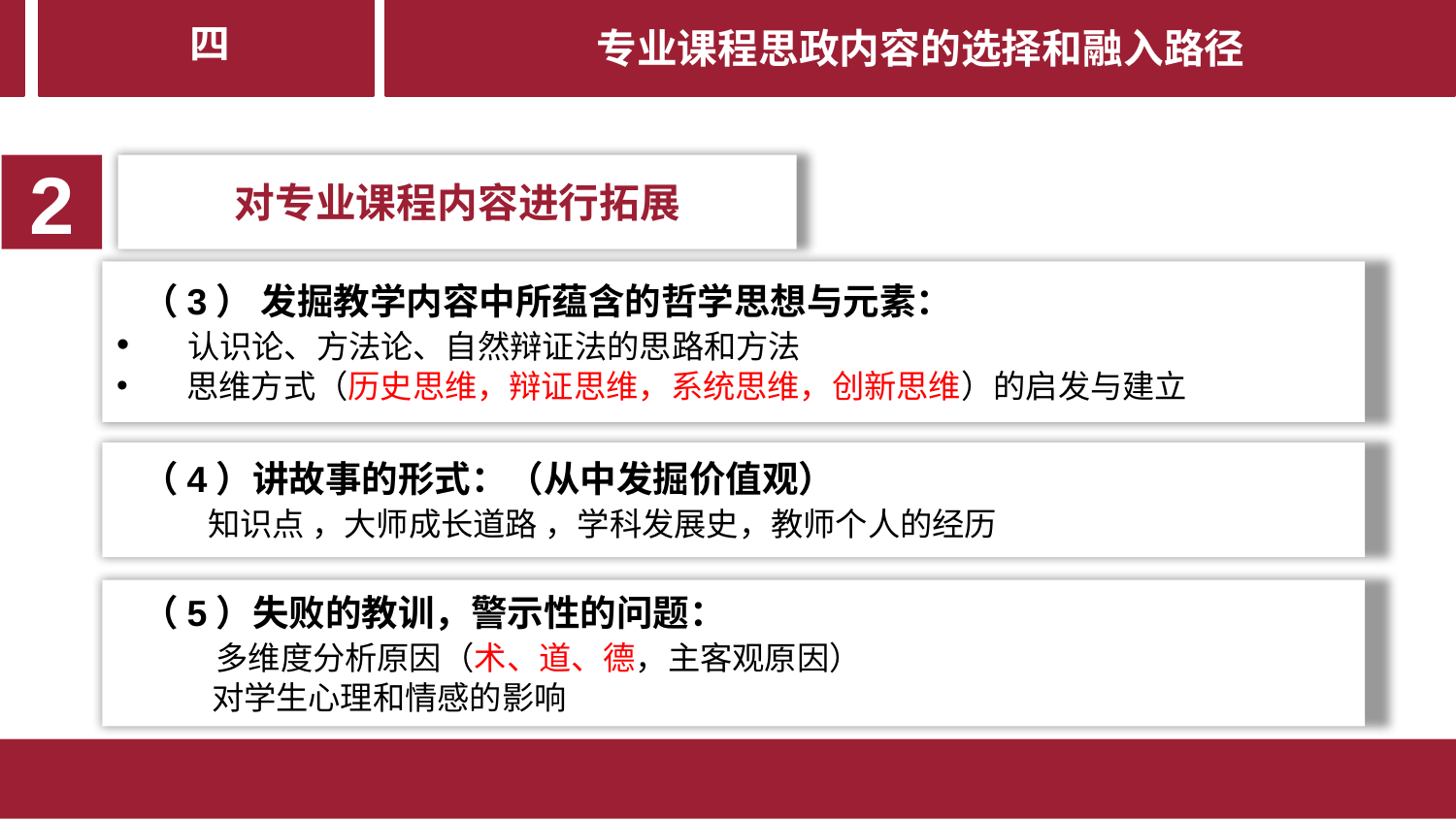

专业课程思政内容的选择和融入路径
第四部分
四
2
对专业课程内容进行拓展
  （3） 发掘教学内容中所蕴含的哲学思想与元素：
      认识论、方法论、自然辩证法的思路和方法
       思维方式（历史思维，辩证思维，系统思维，创新思维）的启发与建立
  （4）讲故事的形式：（从中发掘价值观）
          知识点 ，大师成长道路 ，学科发展史，教师个人的经历
  （5）失败的教训，警示性的问题：
           多维度分析原因（术、道、德，主客观原因）
            对学生心理和情感的影响